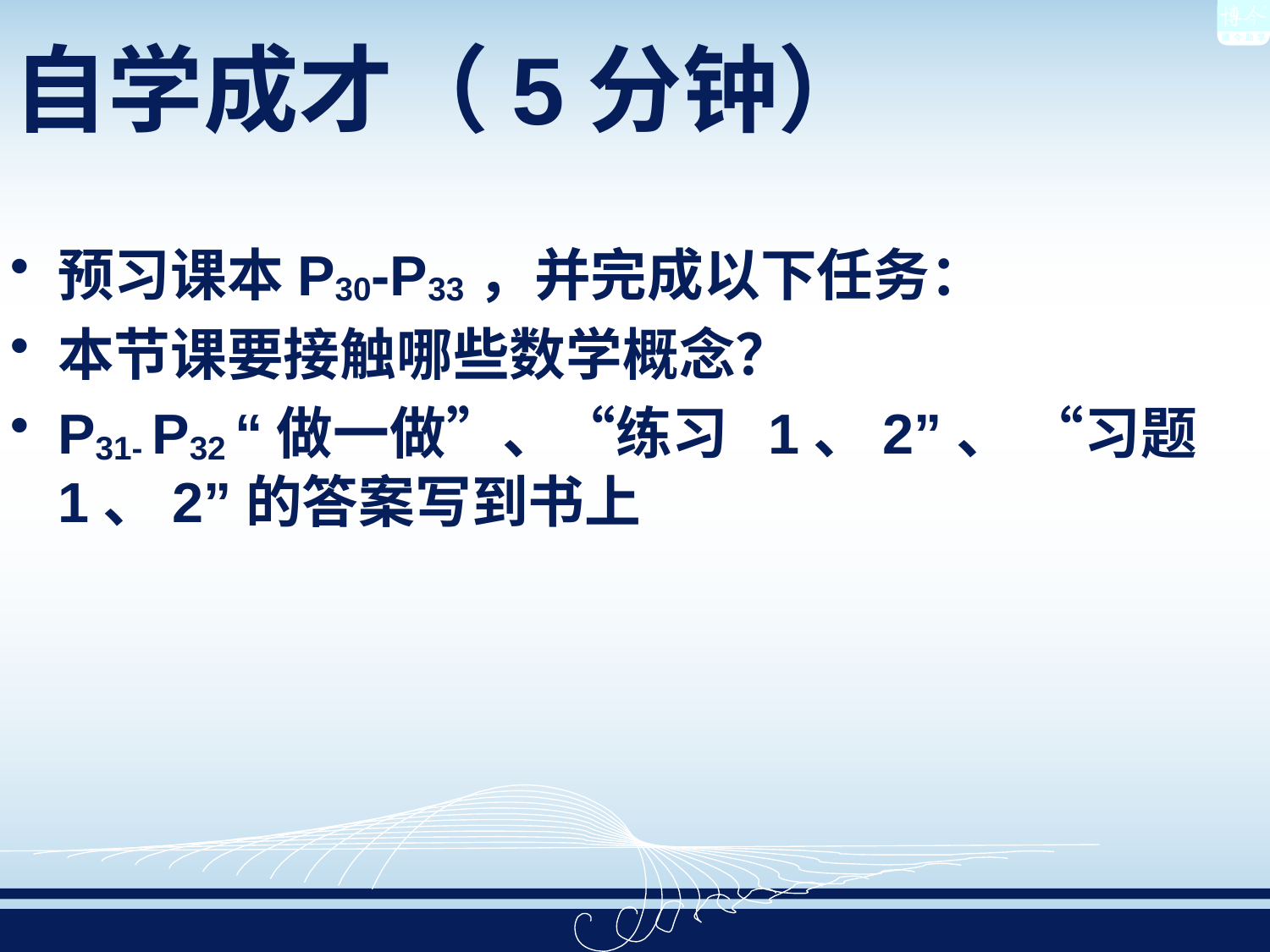

自学成才（5分钟）
预习课本P30-P33，并完成以下任务：
本节课要接触哪些数学概念？
P31- P32 “做一做”、“练习  1、2”、  “习题1、2”的答案写到书上